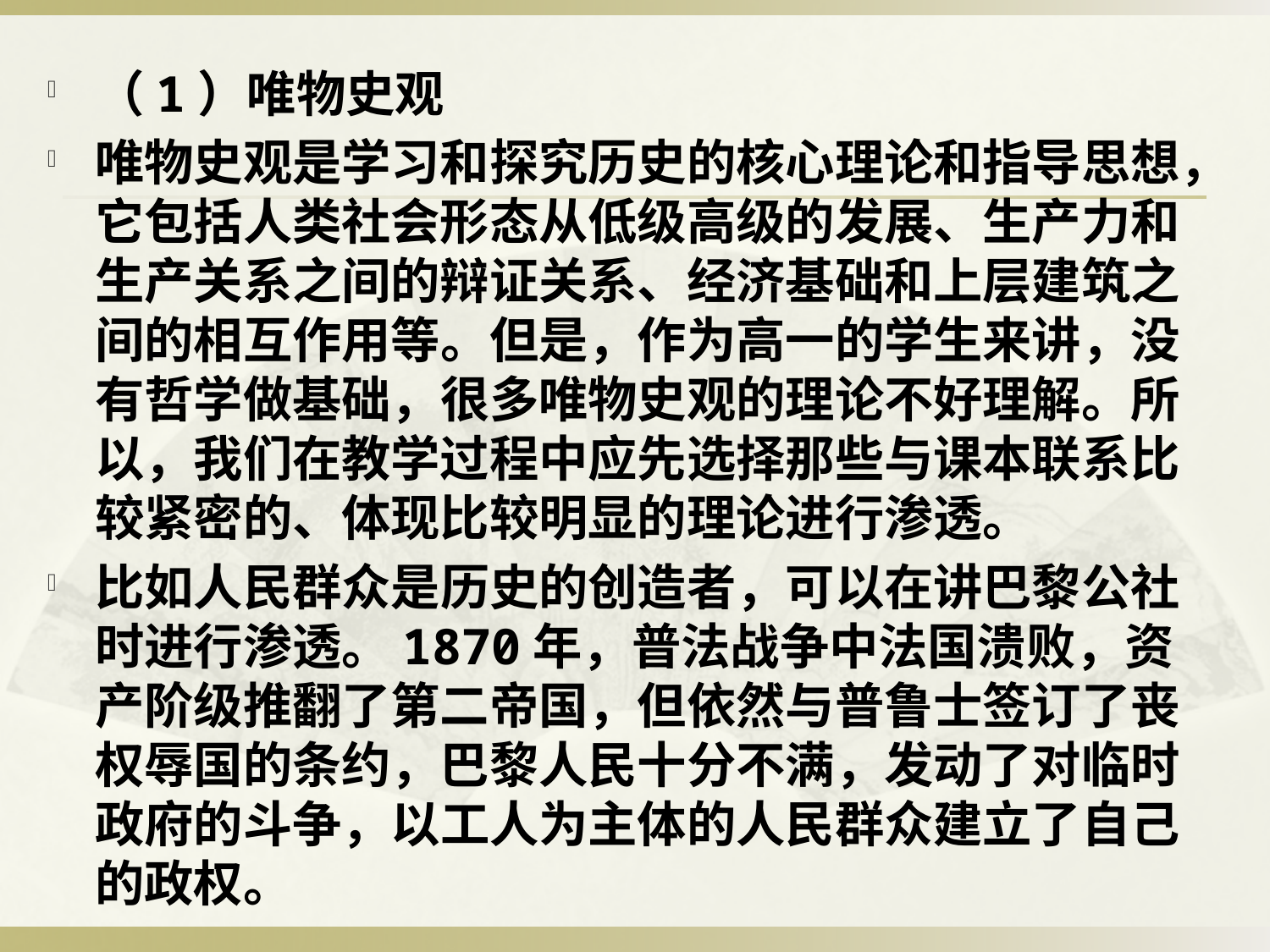

（1）唯物史观
唯物史观是学习和探究历史的核心理论和指导思想，它包括人类社会形态从低级高级的发展、生产力和生产关系之间的辩证关系、经济基础和上层建筑之间的相互作用等。但是，作为高一的学生来讲，没有哲学做基础，很多唯物史观的理论不好理解。所以，我们在教学过程中应先选择那些与课本联系比较紧密的、体现比较明显的理论进行渗透。
比如人民群众是历史的创造者，可以在讲巴黎公社时进行渗透。1870年，普法战争中法国溃败，资产阶级推翻了第二帝国，但依然与普鲁士签订了丧权辱国的条约，巴黎人民十分不满，发动了对临时政府的斗争，以工人为主体的人民群众建立了自己的政权。